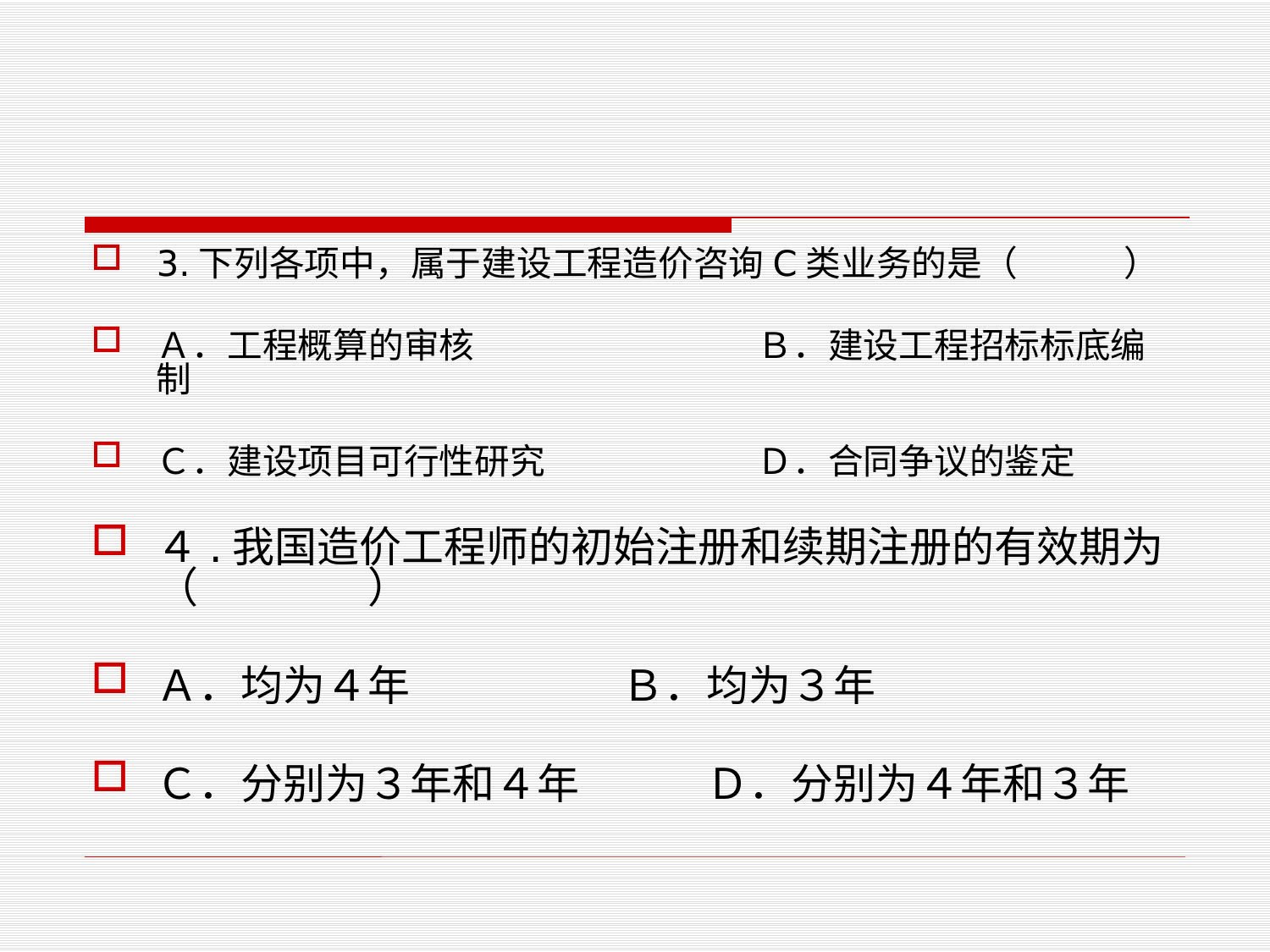

#
3.下列各项中，属于建设工程造价咨询C类业务的是（　　　）

Ａ．工程概算的审核　　　　　　　　Ｂ．建设工程招标标底编制

Ｃ．建设项目可行性研究　　　　　　Ｄ．合同争议的鉴定

４.我国造价工程师的初始注册和续期注册的有效期为（　　　　）

Ａ．均为４年　　　　　Ｂ．均为３年

Ｃ．分别为３年和４年　　　Ｄ．分别为４年和３年